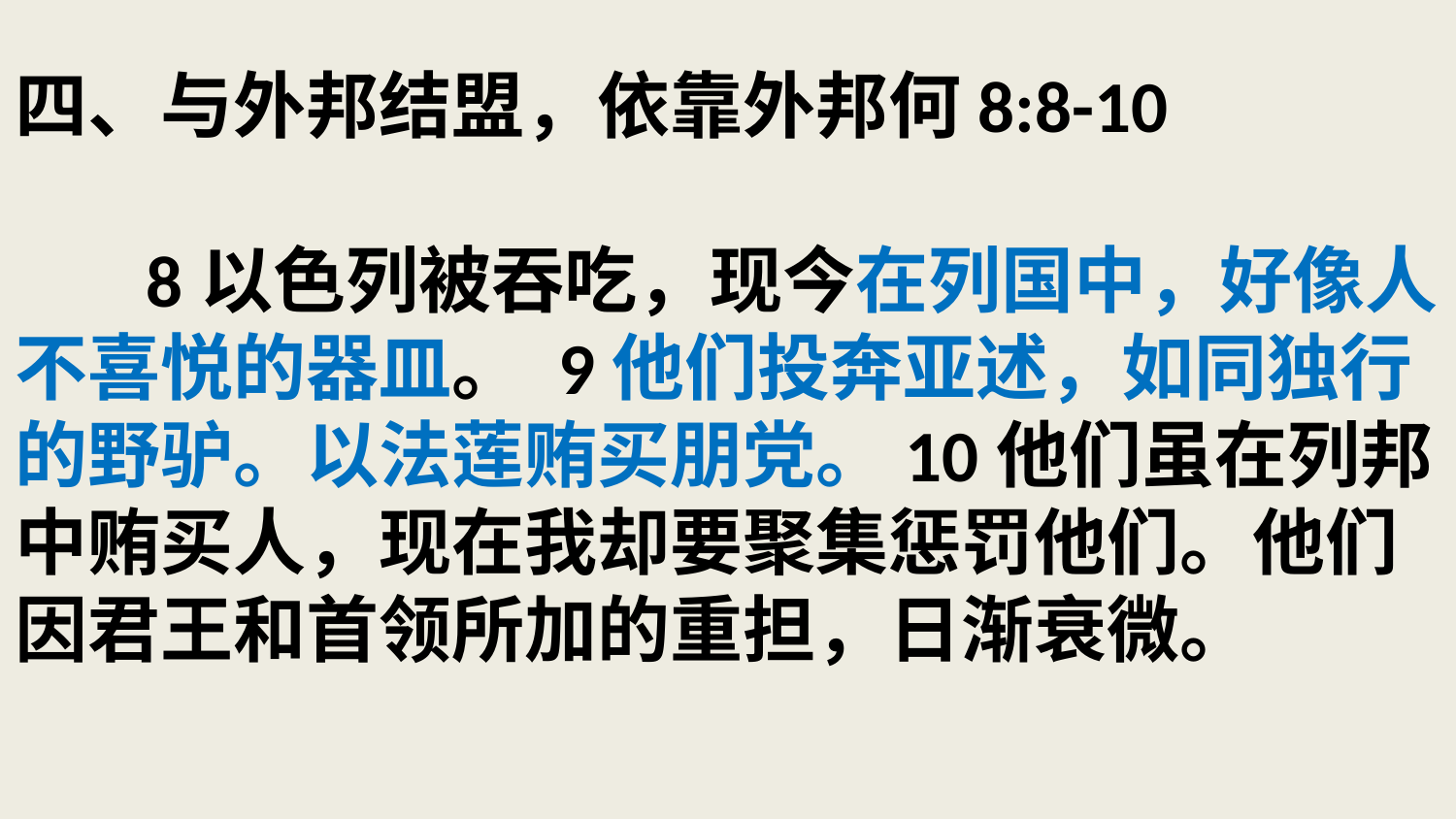

# 四、与外邦结盟，依靠外邦何8:8-10 8以色列被吞吃，现今在列国中，好像人不喜悦的器皿。 9他们投奔亚述，如同独行的野驴。以法莲贿买朋党。10他们虽在列邦中贿买人，现在我却要聚集惩罚他们。他们因君王和首领所加的重担，日渐衰微。